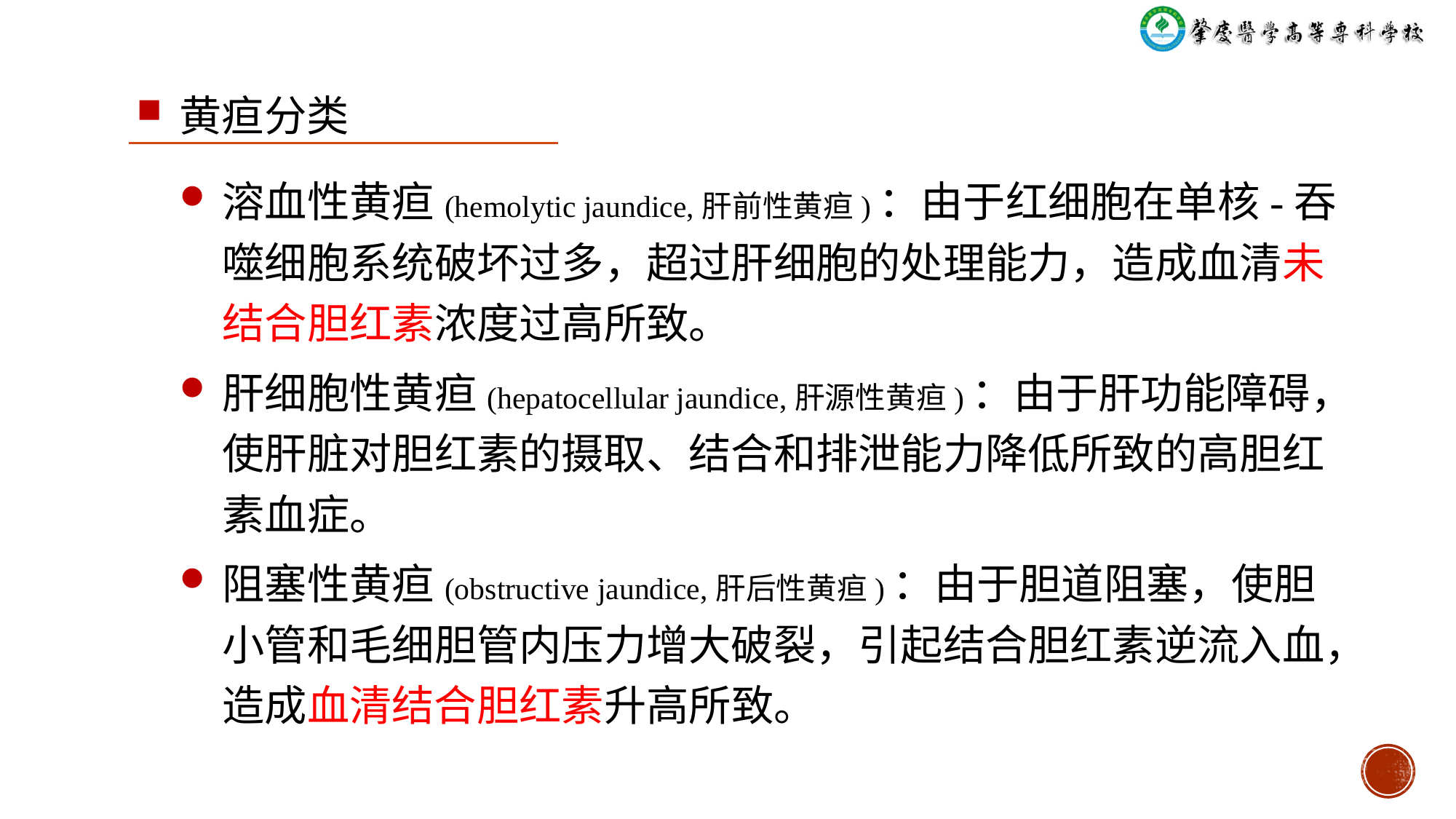

黄疸分类
溶血性黄疸(hemolytic jaundice,肝前性黄疸)：由于红细胞在单核-吞噬细胞系统破坏过多，超过肝细胞的处理能力，造成血清未结合胆红素浓度过高所致。
肝细胞性黄疸(hepatocellular jaundice,肝源性黄疸)：由于肝功能障碍，使肝脏对胆红素的摄取、结合和排泄能力降低所致的高胆红素血症。
阻塞性黄疸(obstructive jaundice,肝后性黄疸)：由于胆道阻塞，使胆小管和毛细胆管内压力增大破裂，引起结合胆红素逆流入血，造成血清结合胆红素升高所致。